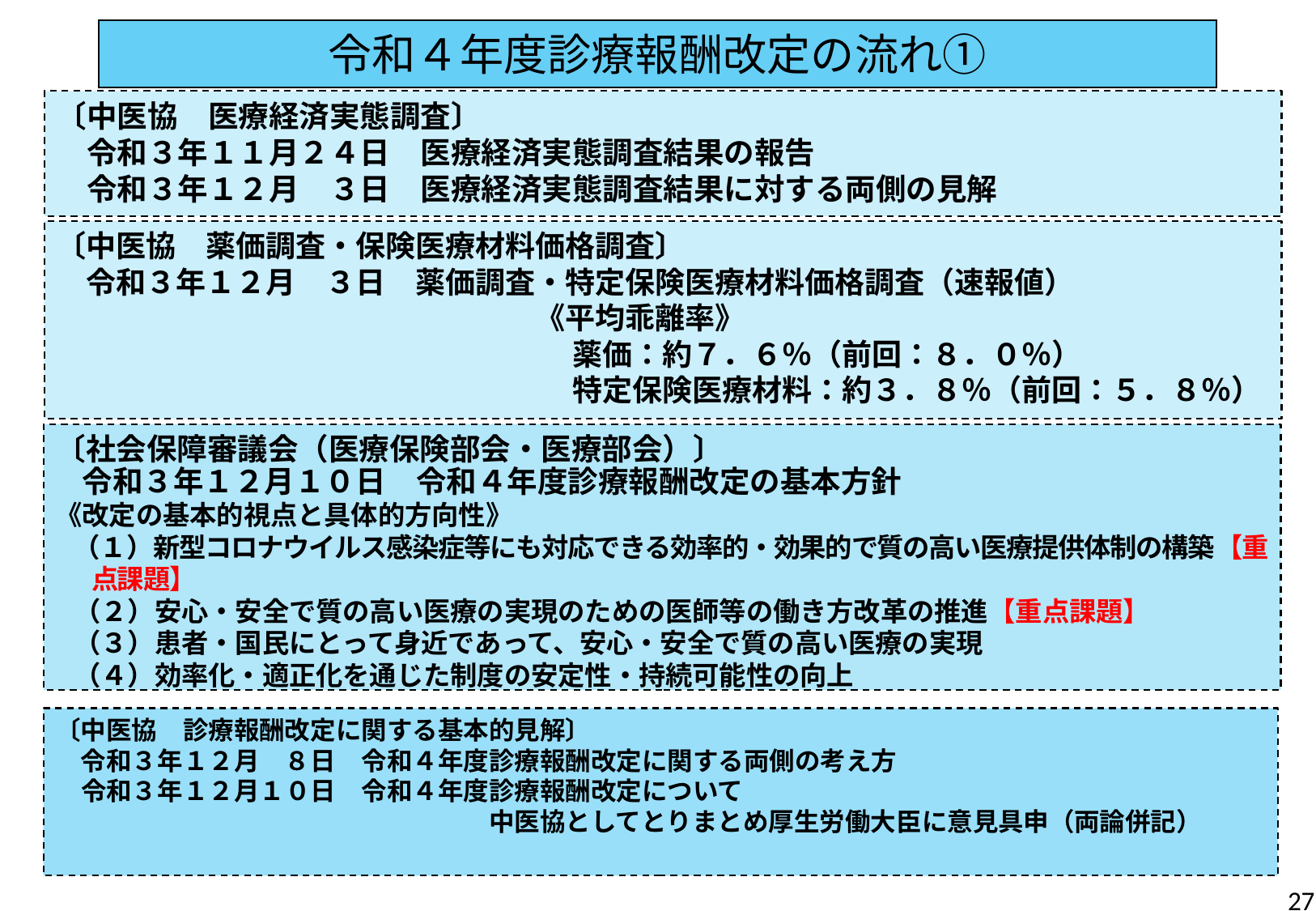

令和４年度診療報酬改定の流れ①
〔中医協　医療経済実態調査〕
　令和３年１１月２４日　医療経済実態調査結果の報告
　令和３年１２月　３日　医療経済実態調査結果に対する両側の見解
〔中医協　薬価調査・保険医療材料価格調査〕
　令和３年１２月　３日　薬価調査・特定保険医療材料価格調査（速報値）
　　　　　　　　　　　　　　　　《平均乖離率》
　　　　　　　　　　　　　　　　　 薬価：約７．６％（前回：８．０％）
　　　　　　　　　　　　　　　　　 特定保険医療材料：約３．８％（前回：５．８％）
〔社会保障審議会（医療保険部会・医療部会）〕
　令和３年１２月１０日　令和４年度診療報酬改定の基本方針
《改定の基本的視点と具体的方向性》
  （１）新型コロナウイルス感染症等にも対応できる効率的・効果的で質の高い医療提供体制の構築【重点課題】
  （２）安心・安全で質の高い医療の実現のための医師等の働き方改革の推進【重点課題】
  （３）患者・国民にとって身近であって、安心・安全で質の高い医療の実現
  （４）効率化・適正化を通じた制度の安定性・持続可能性の向上
〔中医協　診療報酬改定に関する基本的見解〕
　令和３年１２月　８日　令和４年度診療報酬改定に関する両側の考え方
　令和３年１２月１０日　令和４年度診療報酬改定について
　　　　　　　　　　　　　　　　　中医協としてとりまとめ厚生労働大臣に意見具申（両論併記）
27